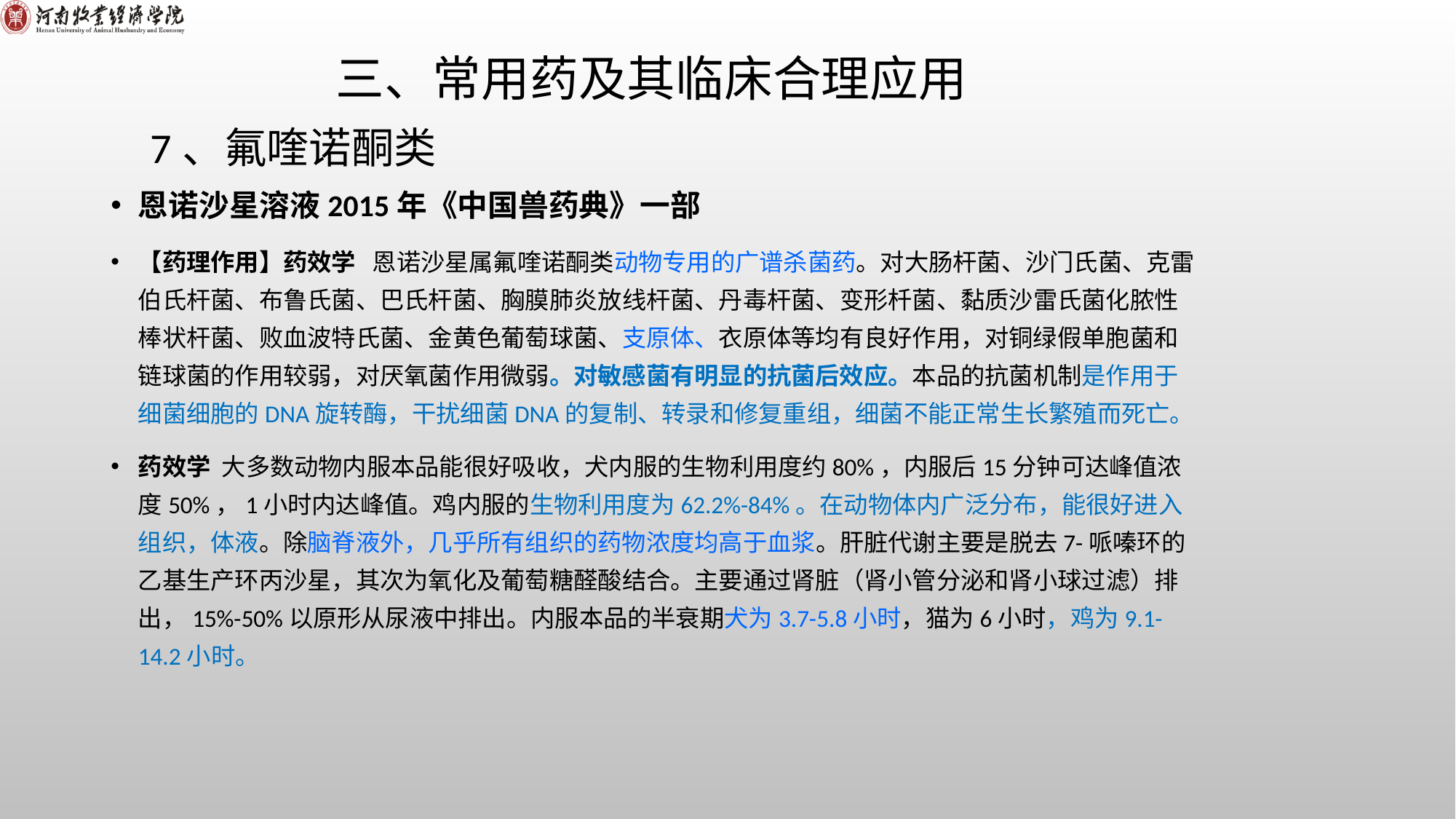

# 三、常用药及其临床合理应用
7、氟喹诺酮类
恩诺沙星溶液2015年《中国兽药典》一部
【药理作用】药效学   恩诺沙星属氟喹诺酮类动物专用的广谱杀菌药。对大肠杆菌、沙门氏菌、克雷伯氏杆菌、布鲁氏菌、巴氏杆菌、胸膜肺炎放线杆菌、丹毒杆菌、变形杄菌、黏质沙雷氏菌化脓性棒状杆菌、败血波特氏菌、金黄色葡萄球菌、支原体、衣原体等均有良好作用，对铜绿假单胞菌和链球菌的作用较弱，对厌氧菌作用微弱。对敏感菌有明显的抗菌后效应。本品的抗菌机制是作用于细菌细胞的DNA旋转酶，干扰细菌DNA的复制、转录和修复重组，细菌不能正常生长繁殖而死亡。
药效学  大多数动物内服本品能很好吸收，犬内服的生物利用度约80%，内服后15分钟可达峰值浓度50%，1小时内达峰值。鸡内服的生物利用度为62.2%-84%。在动物体内广泛分布，能很好进入组织，体液。除脑脊液外，几乎所有组织的药物浓度均高于血浆。肝脏代谢主要是脱去7-哌嗪环的乙基生产环丙沙星，其次为氧化及葡萄糖醛酸结合。主要通过肾脏（肾小管分泌和肾小球过滤）排出，15%-50%以原形从尿液中排出。内服本品的半衰期犬为3.7-5.8小时，猫为6小时，鸡为9.1-14.2小时。